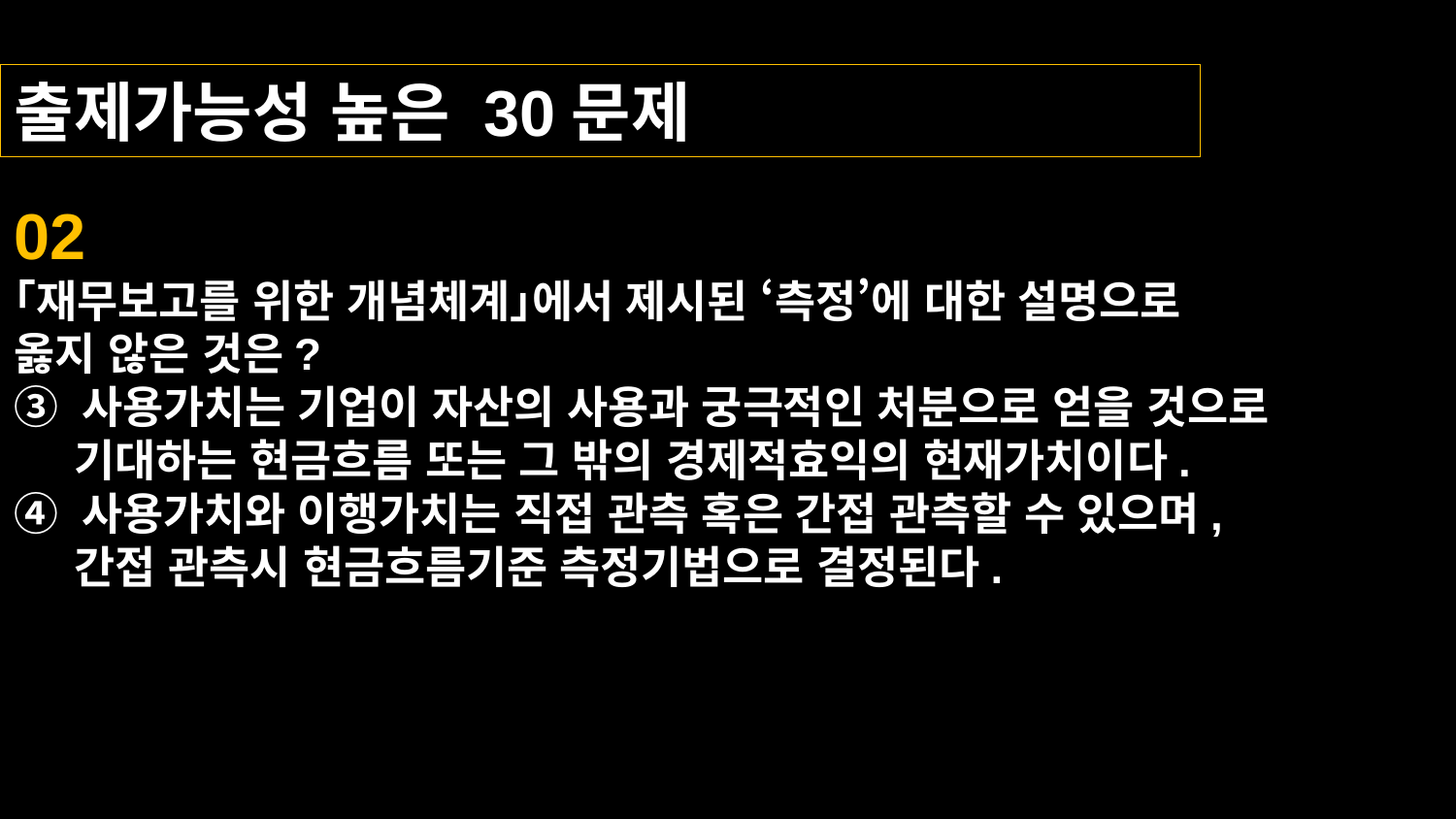

출제가능성 높은 30문제
02
｢재무보고를 위한 개념체계｣에서 제시된 ‘측정’에 대한 설명으로
옳지 않은 것은?
③ 사용가치는 기업이 자산의 사용과 궁극적인 처분으로 얻을 것으로
    기대하는 현금흐름 또는 그 밖의 경제적효익의 현재가치이다.
④ 사용가치와 이행가치는 직접 관측 혹은 간접 관측할 수 있으며,
    간접 관측시 현금흐름기준 측정기법으로 결정된다.